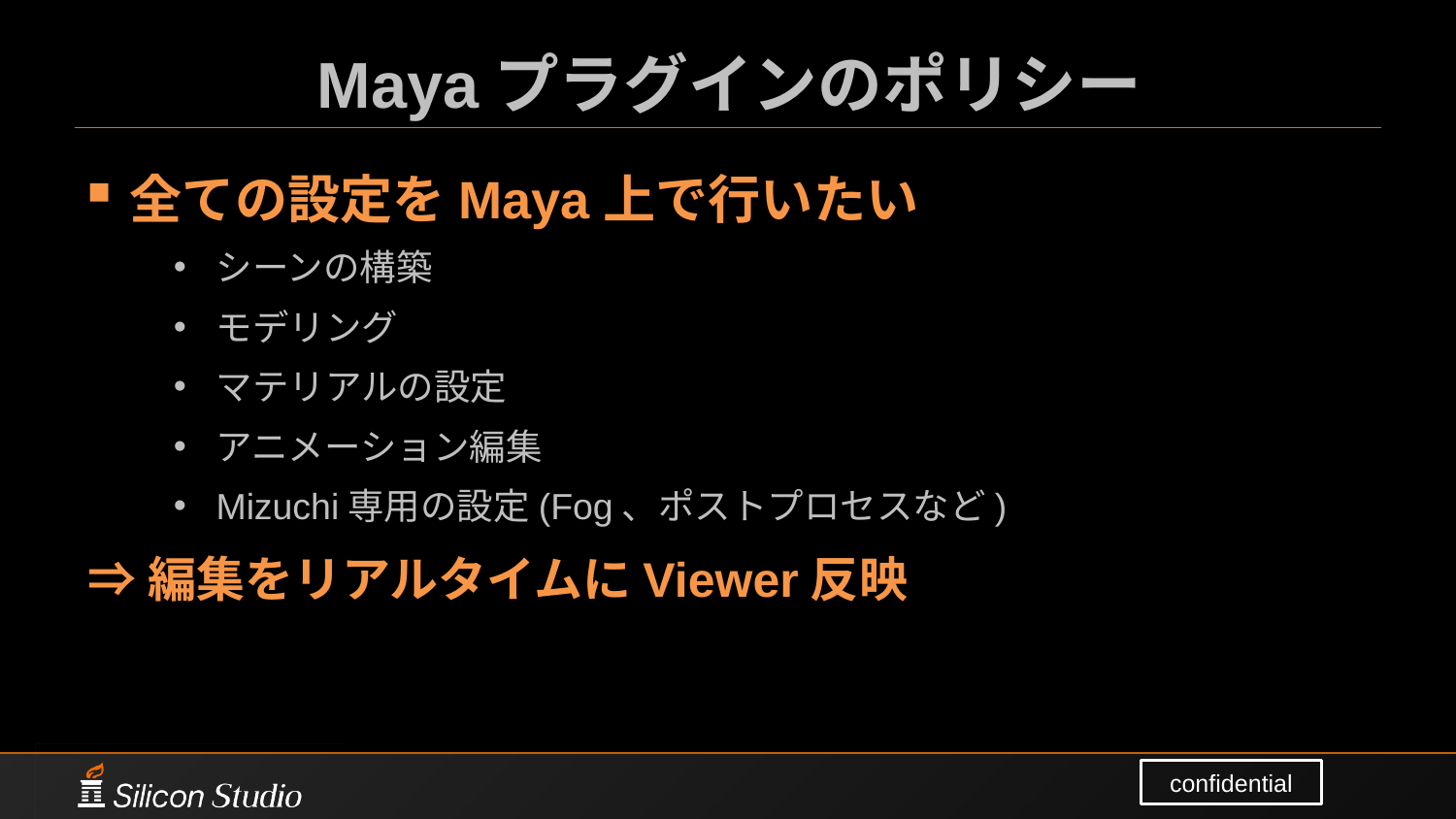

# Mayaプラグインのポリシー
全ての設定をMaya上で行いたい
シーンの構築
モデリング
マテリアルの設定
アニメーション編集
Mizuchi専用の設定(Fog、ポストプロセスなど)
⇒編集をリアルタイムにViewer反映